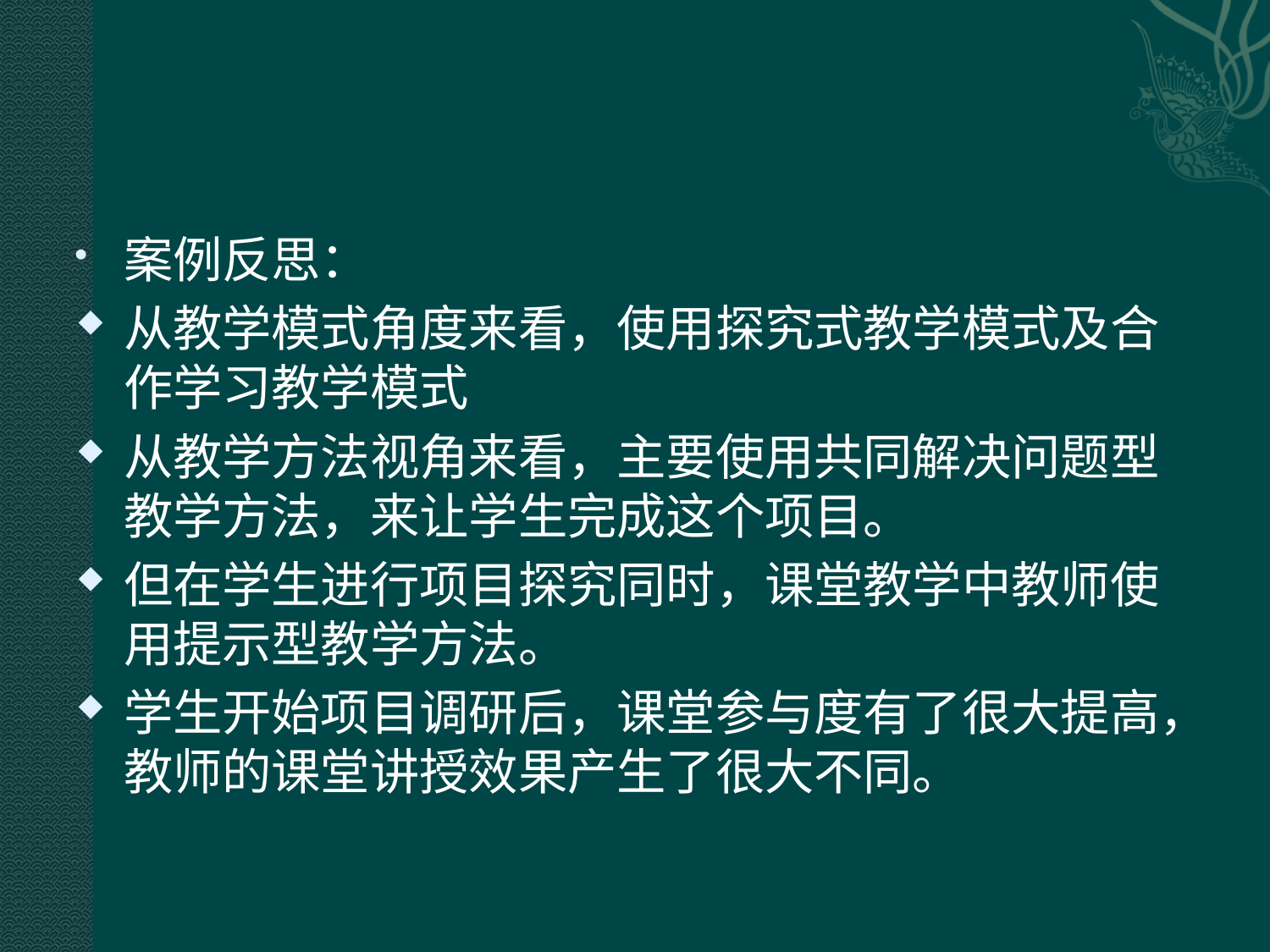

#
案例反思：
从教学模式角度来看，使用探究式教学模式及合作学习教学模式
从教学方法视角来看，主要使用共同解决问题型教学方法，来让学生完成这个项目。
但在学生进行项目探究同时，课堂教学中教师使用提示型教学方法。
学生开始项目调研后，课堂参与度有了很大提高，教师的课堂讲授效果产生了很大不同。